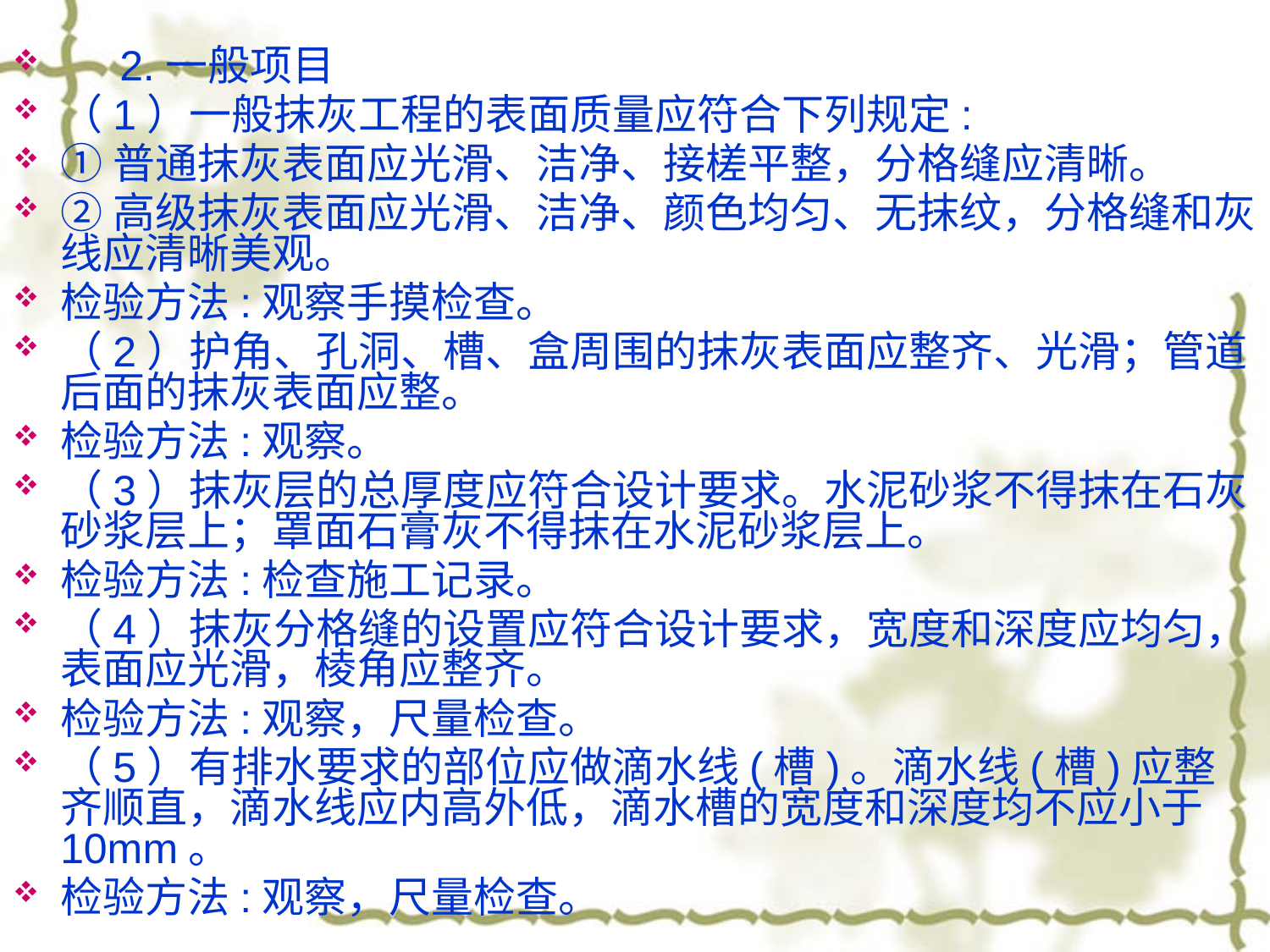

2.一般项目
（1）一般抹灰工程的表面质量应符合下列规定:
①普通抹灰表面应光滑、洁净、接槎平整，分格缝应清晰。
②高级抹灰表面应光滑、洁净、颜色均匀、无抹纹，分格缝和灰线应清晰美观。
检验方法:观察手摸检查。
（2）护角、孔洞、槽、盒周围的抹灰表面应整齐、光滑；管道后面的抹灰表面应整。
检验方法:观察。
（3）抹灰层的总厚度应符合设计要求。水泥砂浆不得抹在石灰砂浆层上；罩面石膏灰不得抹在水泥砂浆层上。
检验方法:检查施工记录。
（4）抹灰分格缝的设置应符合设计要求，宽度和深度应均匀，表面应光滑，棱角应整齐。
检验方法:观察，尺量检查。
（5）有排水要求的部位应做滴水线(槽)。滴水线(槽)应整齐顺直，滴水线应内高外低，滴水槽的宽度和深度均不应小于10mm。
检验方法:观察，尺量检查。